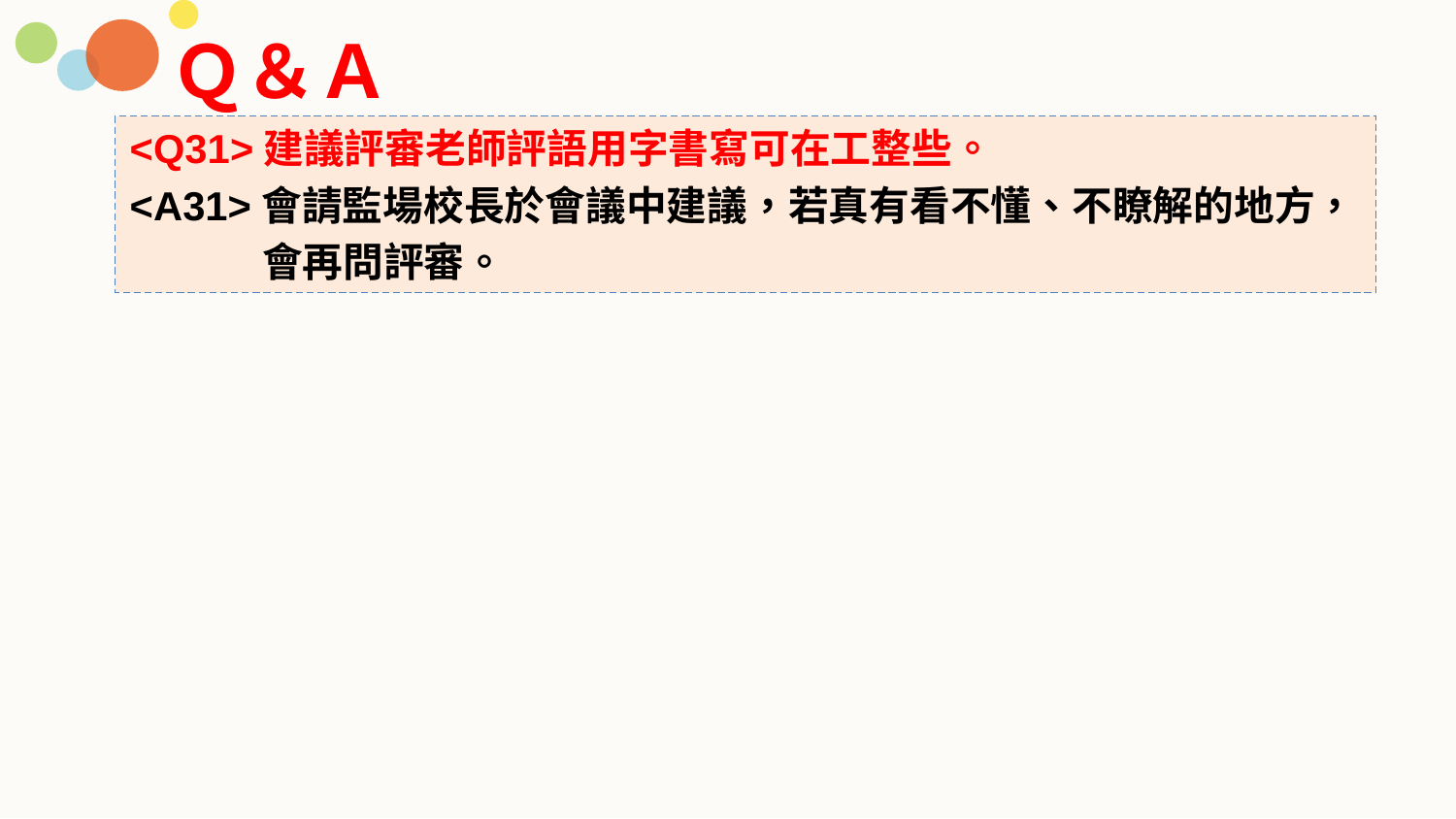

Ｑ＆Ａ

<Q31>建議評審老師評語用字書寫可在工整些。
<A31>會請監場校長於會議中建議，若真有看不懂、不瞭解的地方，
           會再問評審。